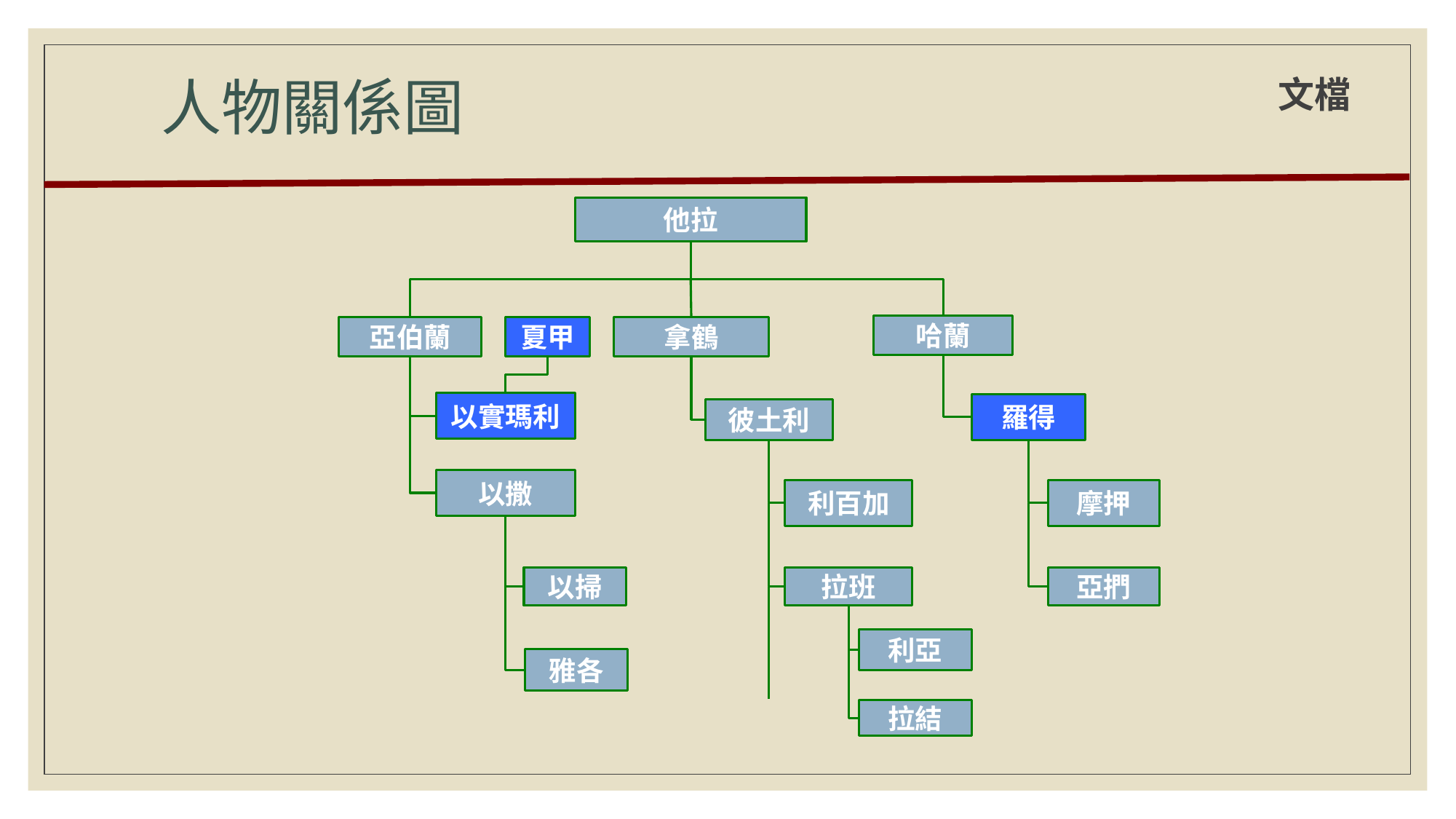

人物關係圖
文檔
他拉
哈蘭
亞伯蘭
夏甲
拿鶴
以實瑪利
羅得
彼土利
以撒
摩押
利百加
以掃
亞捫
拉班
利亞
雅各
拉結